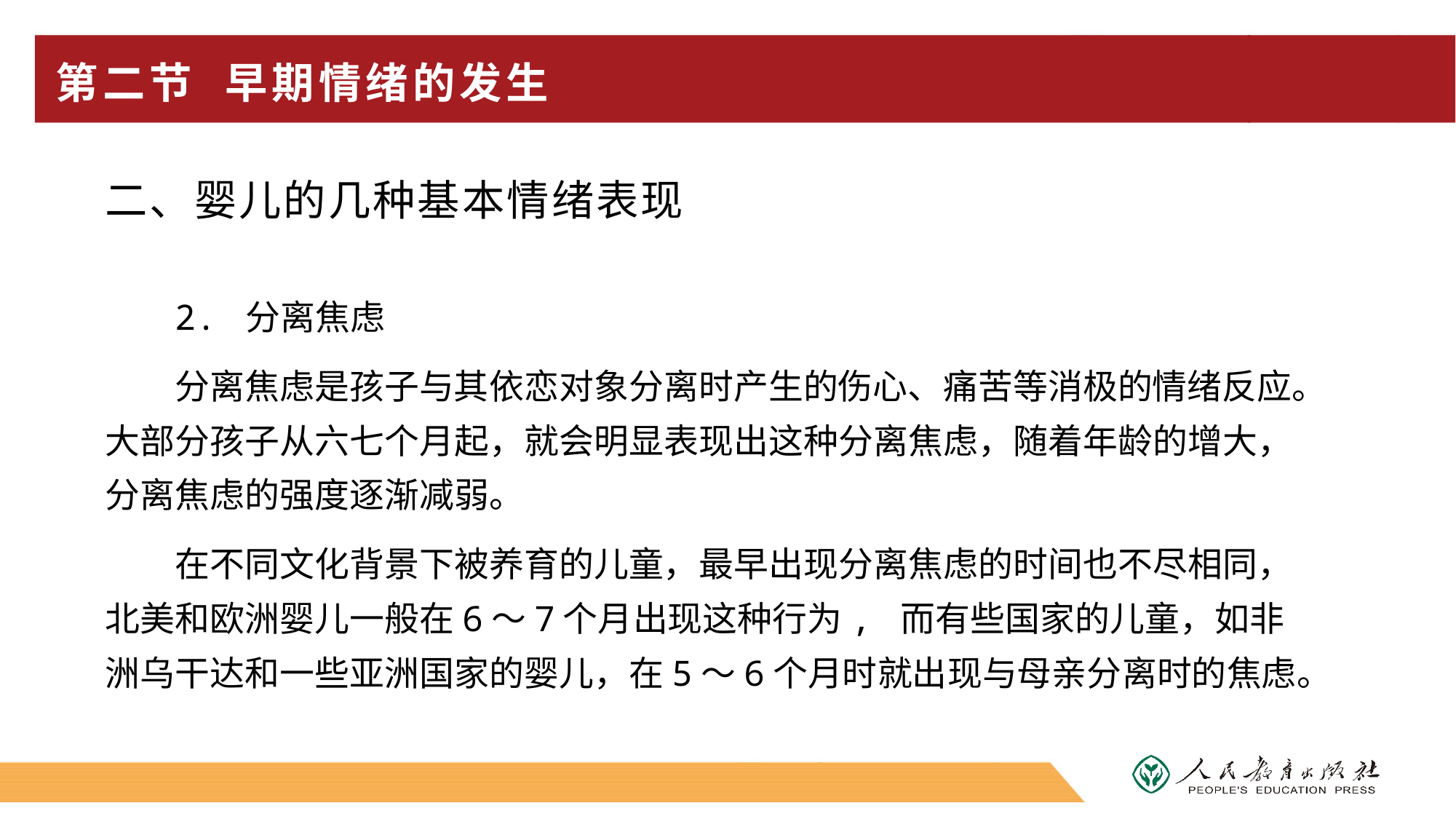

# 第二节  早期情绪的发生
二、婴儿的几种基本情绪表现
2. 分离焦虑
分离焦虑是孩子与其依恋对象分离时产生的伤心、痛苦等消极的情绪反应。大部分孩子从六七个月起，就会明显表现出这种分离焦虑，随着年龄的增大，分离焦虑的强度逐渐减弱。
在不同文化背景下被养育的儿童，最早出现分离焦虑的时间也不尽相同，北美和欧洲婴儿一般在6～7个月出现这种行为, 而有些国家的儿童，如非洲乌干达和一些亚洲国家的婴儿，在5～6个月时就出现与母亲分离时的焦虑。